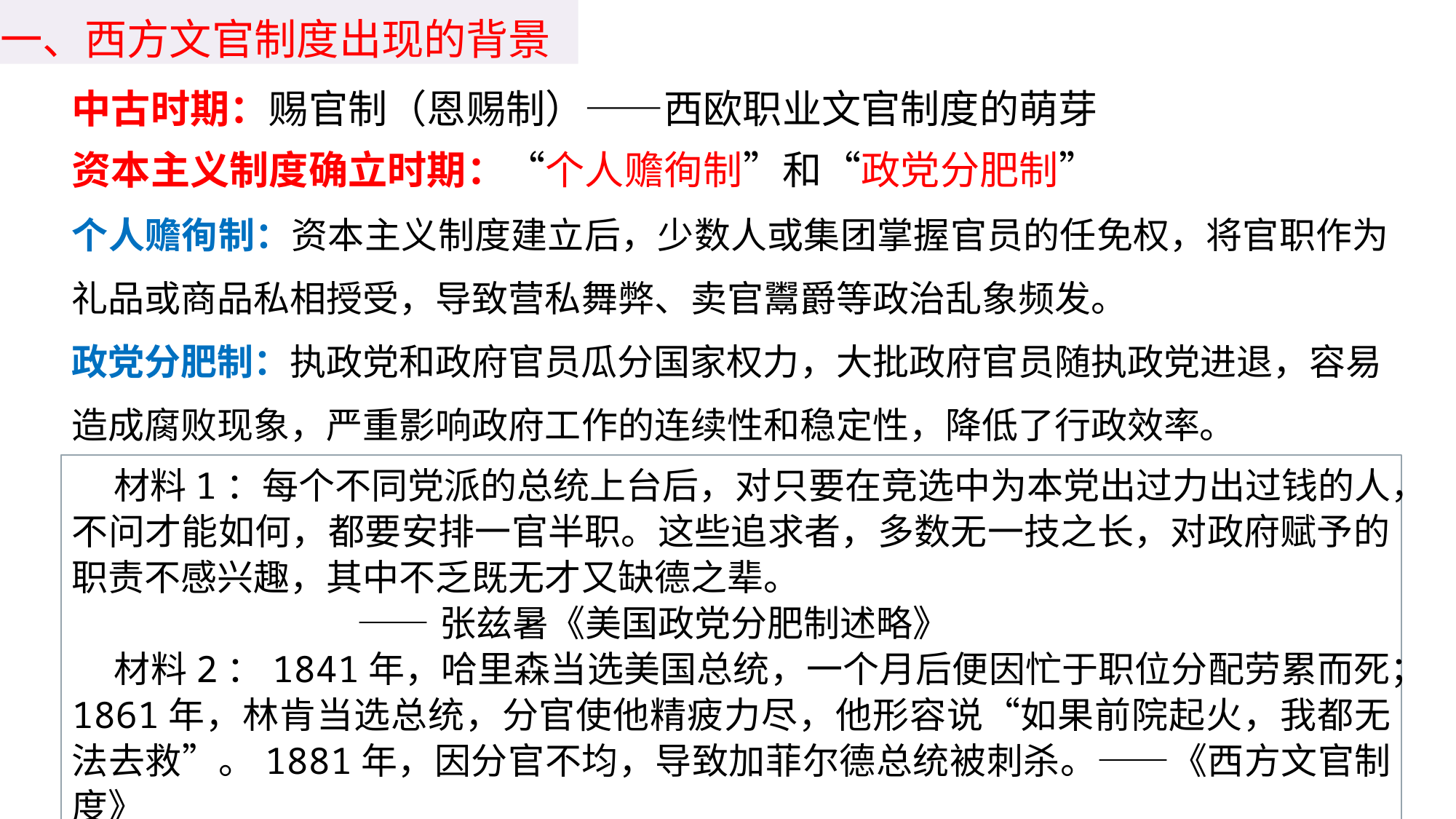

一、西方文官制度出现的背景
中古时期：赐官制（恩赐制）——西欧职业文官制度的萌芽
资本主义制度确立时期：“个人赡徇制”和“政党分肥制”
个人赡徇制：资本主义制度建立后，少数人或集团掌握官员的任免权，将官职作为礼品或商品私相授受，导致营私舞弊、卖官鬻爵等政治乱象频发。
政党分肥制：执政党和政府官员瓜分国家权力，大批政府官员随执政党进退，容易造成腐败现象，严重影响政府工作的连续性和稳定性，降低了行政效率。
    材料1：每个不同党派的总统上台后，对只要在竞选中为本党出过力出过钱的人，不问才能如何，都要安排一官半职。这些追求者，多数无一技之长，对政府赋予的职责不感兴趣，其中不乏既无才又缺德之辈。
                                   ——张兹暑《美国政党分肥制述略》
    材料2：1841年，哈里森当选美国总统，一个月后便因忙于职位分配劳累而死；1861年，林肯当选总统，分官使他精疲力尽，他形容说“如果前院起火，我都无法去救”。1881年，因分官不均，导致加菲尔德总统被刺杀。——《西方文官制度》